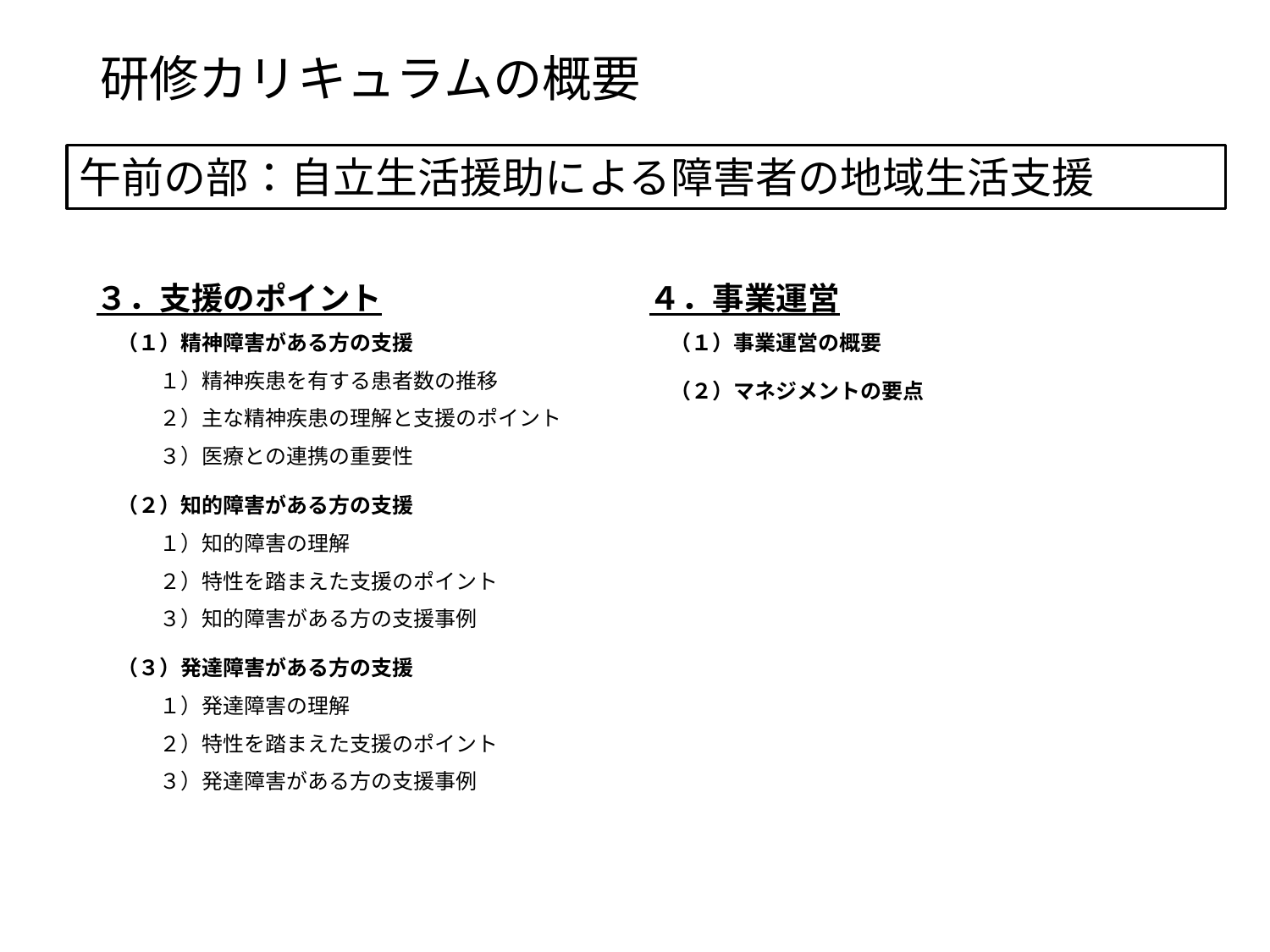

研修カリキュラムの概要
午前の部：自立生活援助による障害者の地域生活支援
３．支援のポイント
　（１）精神障害がある方の支援
　　　１）精神疾患を有する患者数の推移
　　　２）主な精神疾患の理解と支援のポイント
　　　３）医療との連携の重要性
　（２）知的障害がある方の支援
　　　１）知的障害の理解
　　　２）特性を踏まえた支援のポイント
　　　３）知的障害がある方の支援事例
　（３）発達障害がある方の支援
　　　１）発達障害の理解
　　　２）特性を踏まえた支援のポイント
　　　３）発達障害がある方の支援事例

４．事業運営
　（１）事業運営の概要
　（２）マネジメントの要点